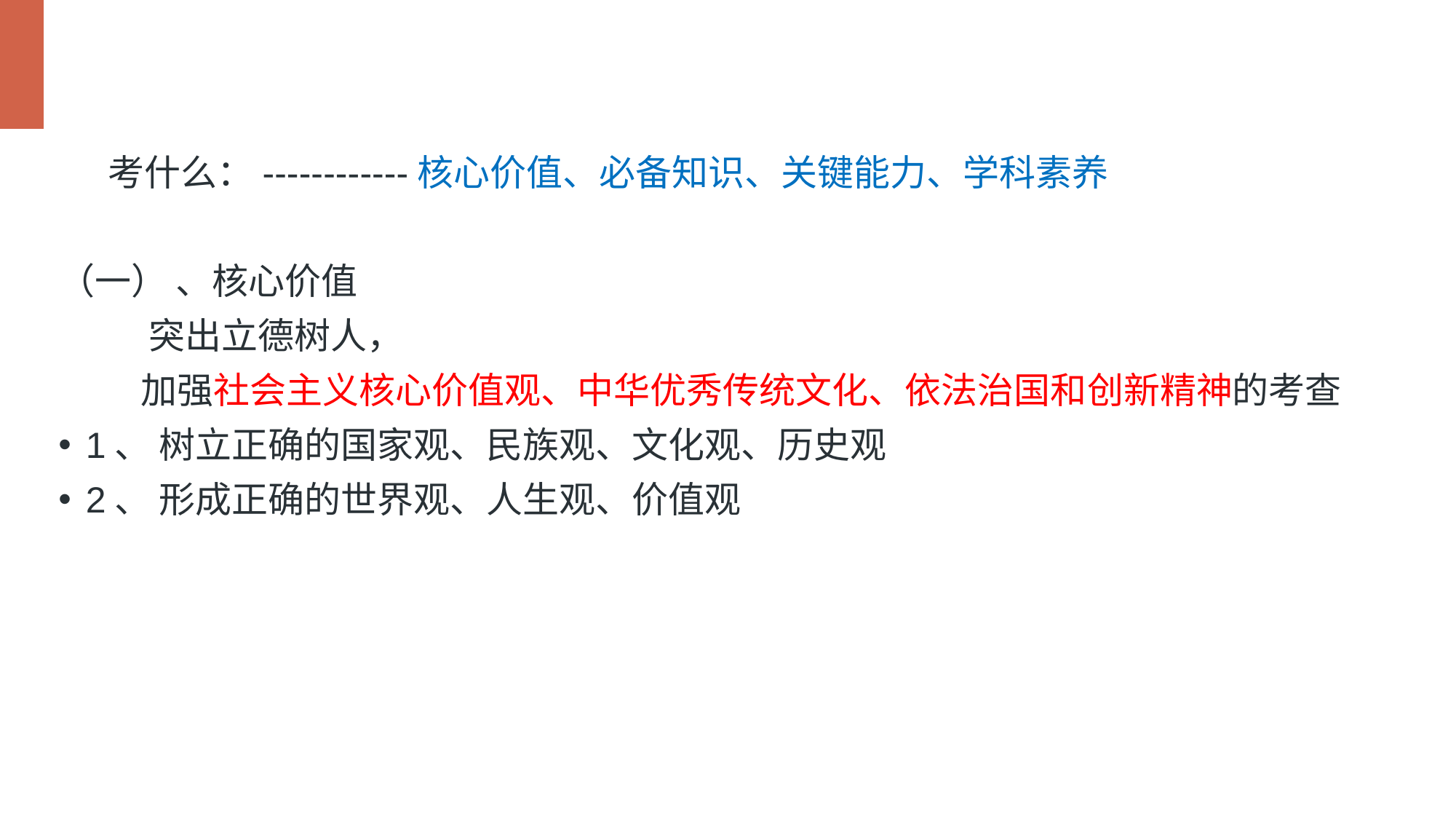

考什么：------------核心价值、必备知识、关键能力、学科素养

（一） 、核心价值
          突出立德树人，
         加强社会主义核心价值观、中华优秀传统文化、依法治国和创新精神的考查
1、 树立正确的国家观、民族观、文化观、历史观
2、 形成正确的世界观、人生观、价值观